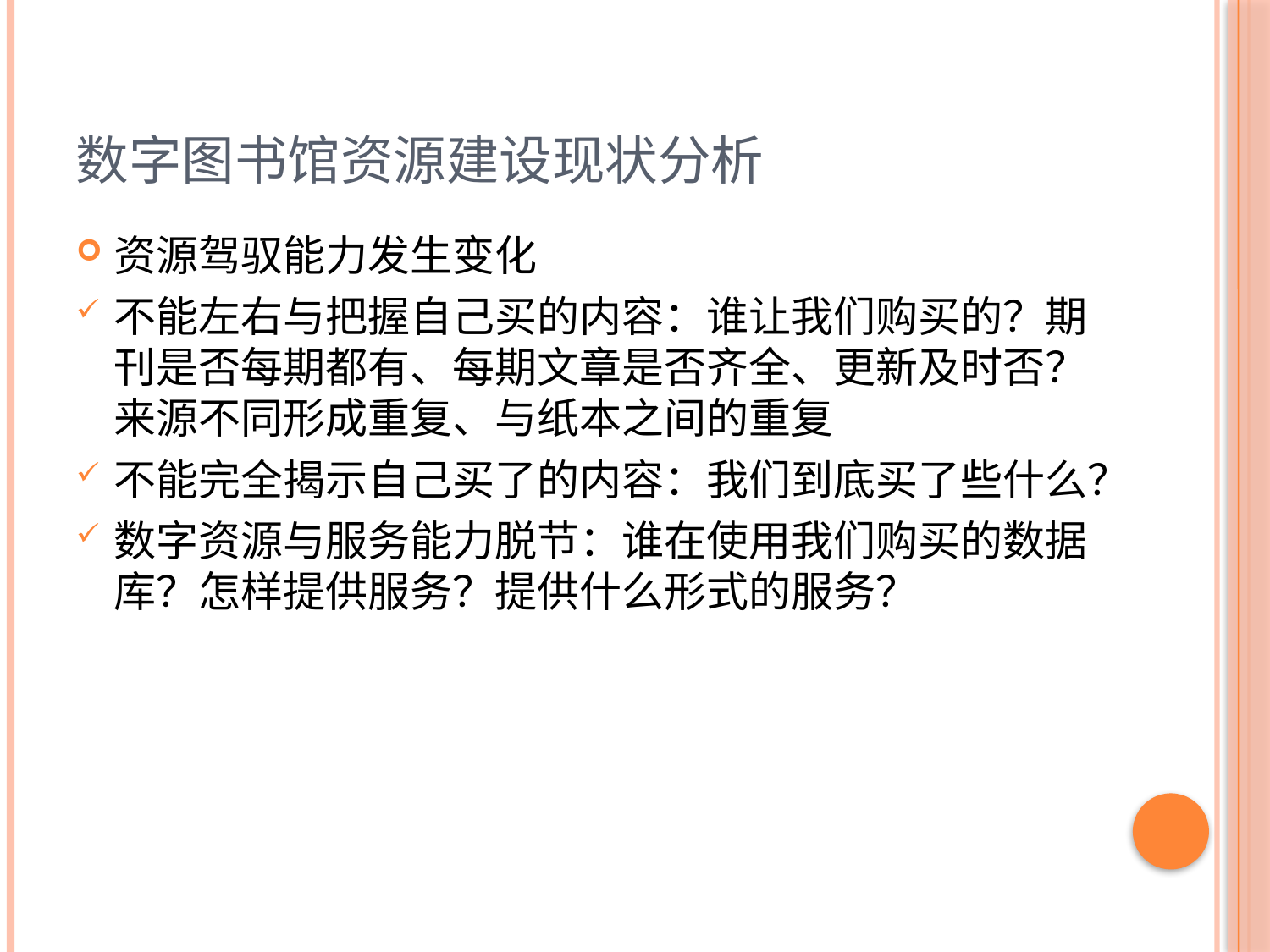

# 数字图书馆资源建设现状分析
资源驾驭能力发生变化
不能左右与把握自己买的内容：谁让我们购买的？期刊是否每期都有、每期文章是否齐全、更新及时否？来源不同形成重复、与纸本之间的重复
不能完全揭示自己买了的内容：我们到底买了些什么？
数字资源与服务能力脱节：谁在使用我们购买的数据库？怎样提供服务？提供什么形式的服务？